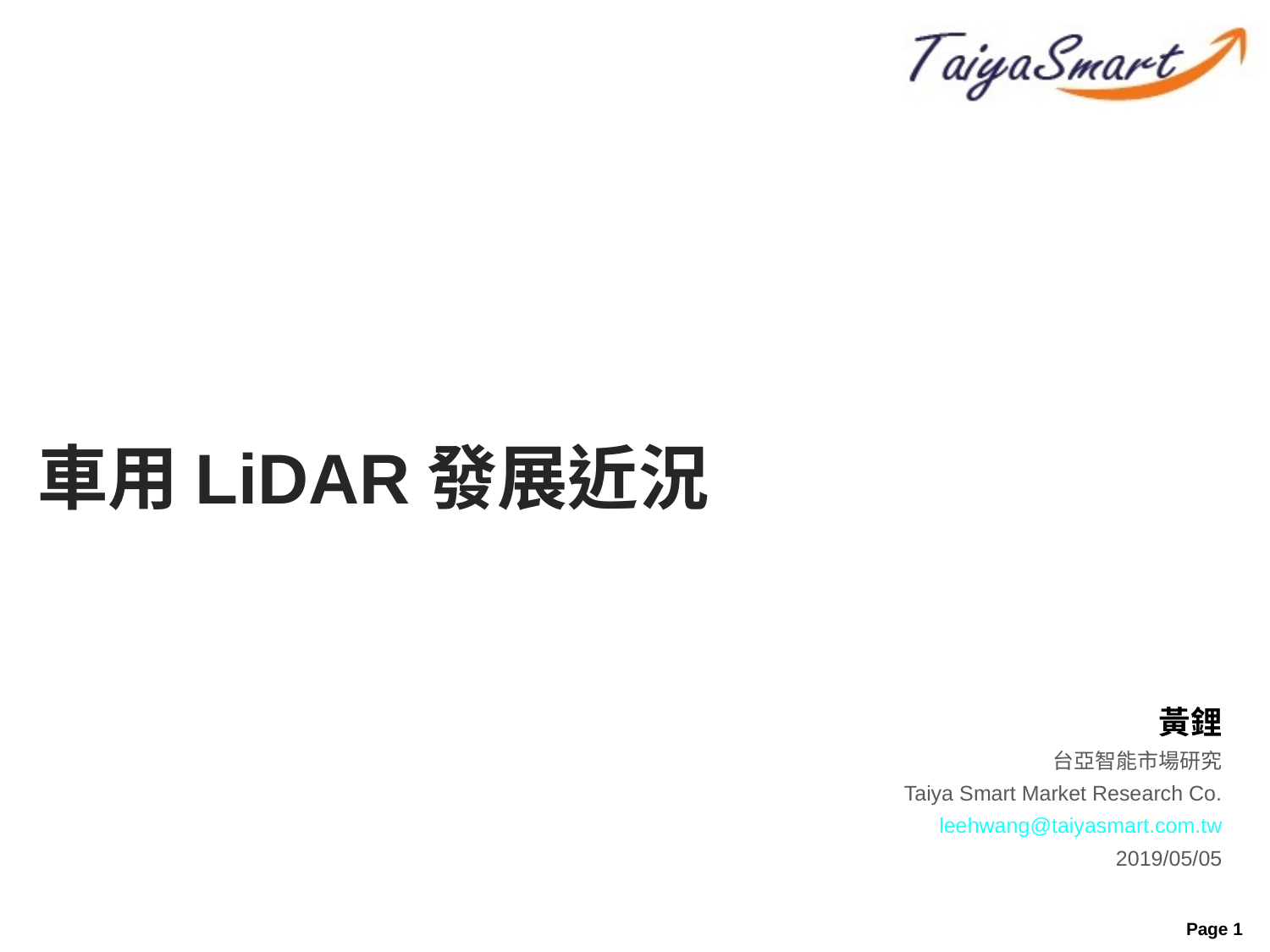

車用LiDAR發展近況
黃鋰
台亞智能市場研究
Taiya Smart Market Research Co.
leehwang@taiyasmart.com.tw
2019/05/05